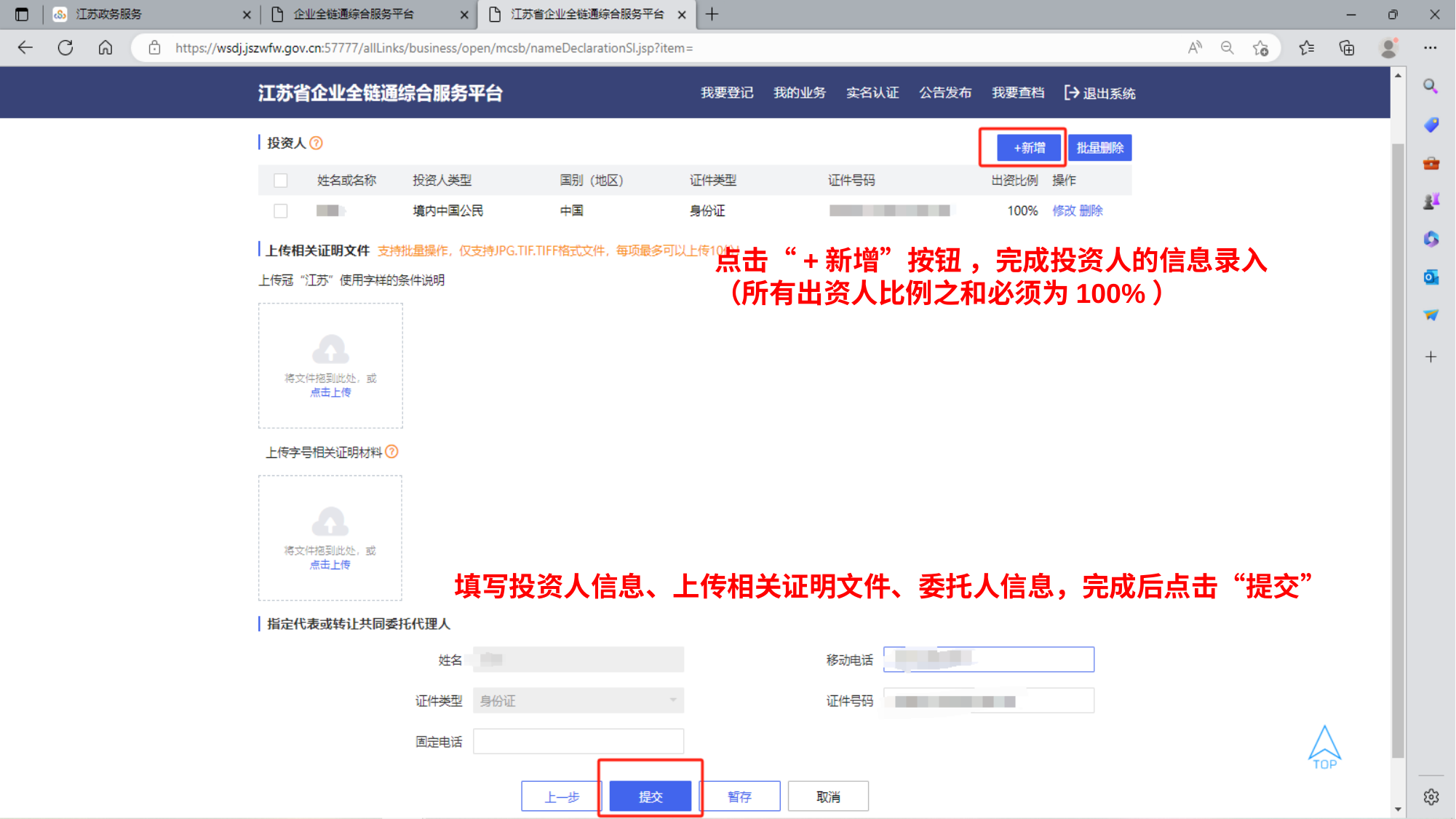

点击“+新增”按钮 ，完成投资人的信息录入
（所有出资人比例之和必须为100%）

填写投资人信息、上传相关证明文件、委托人信息，完成后点击“提交”
12